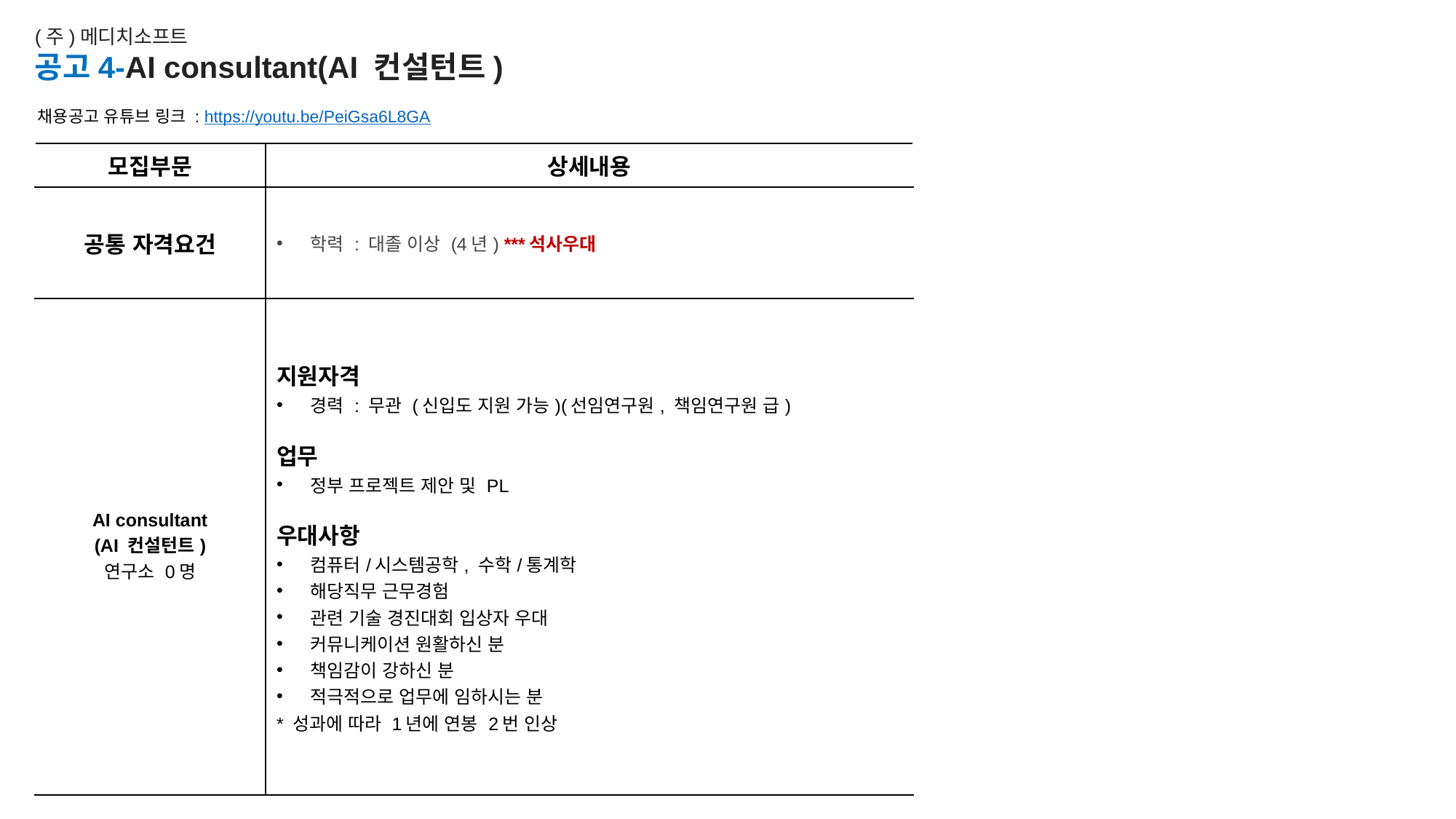

(주)메디치소프트
공고4-AI consultant(AI 컨설턴트)
채용공고 유튜브 링크 : https://youtu.be/PeiGsa6L8GA
| 모집부문 | 상세내용 |
| --- | --- |
| 공통 자격요건 | 학력 : 대졸 이상 (4년) \*\*\*석사우대 |
| AI consultant (AI 컨설턴트) 연구소 0명 | 지원자격 경력 : 무관 (신입도 지원 가능)(선임연구원, 책임연구원 급) 업무 정부 프로젝트 제안 및 PL 우대사항 컴퓨터/시스템공학, 수학/통계학 해당직무 근무경험 관련 기술 경진대회 입상자 우대 커뮤니케이션 원활하신 분 책임감이 강하신 분 적극적으로 업무에 임하시는 분 \* 성과에 따라 1년에 연봉 2번 인상 |